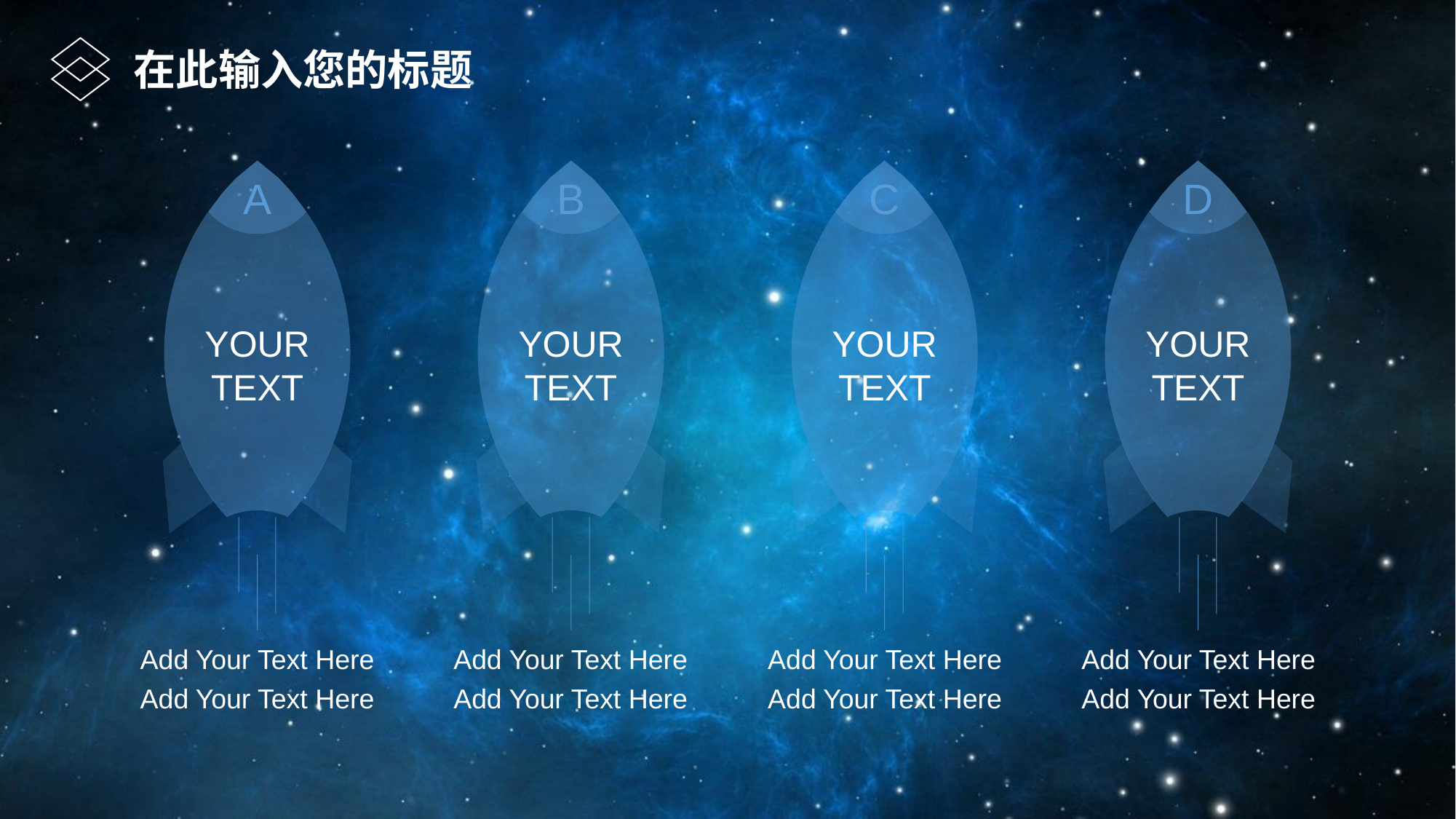

在此输入您的标题
A
YOUR
TEXT

B
YOUR
TEXT

C
YOUR
TEXT

D
YOUR
TEXT

Add Your Text Here
Add Your Text Here
Add Your Text Here
Add Your Text Here
Add Your Text Here
Add Your Text Here
Add Your Text Here
Add Your Text Here